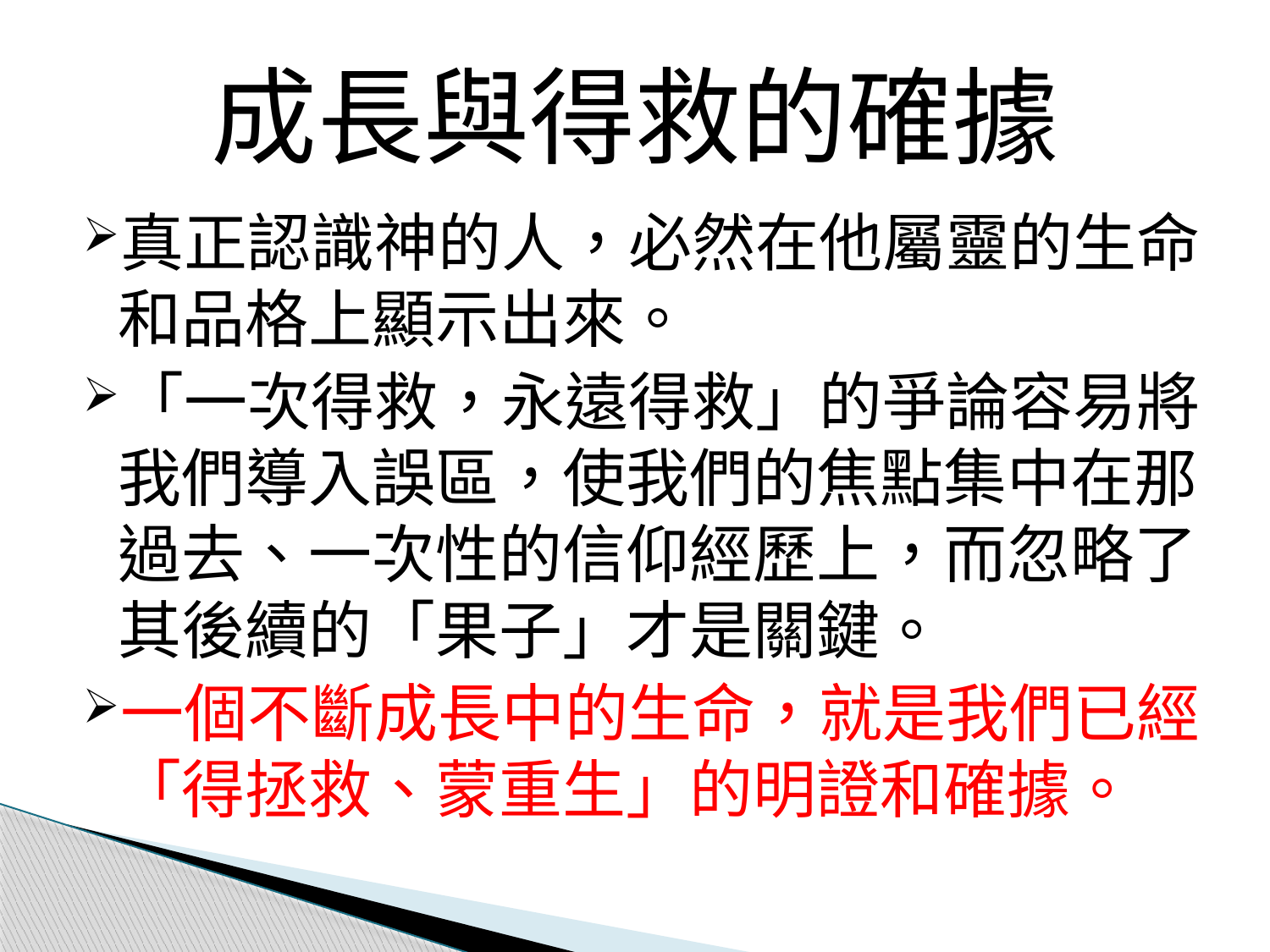

# 成長與得救的確據
真正認識神的人，必然在他屬靈的生命和品格上顯示出來。
「一次得救，永遠得救」的爭論容易將我們導入誤區，使我們的焦點集中在那過去、一次性的信仰經歷上，而忽略了其後續的「果子」才是關鍵。
一個不斷成長中的生命，就是我們已經「得拯救、蒙重生」的明證和確據。